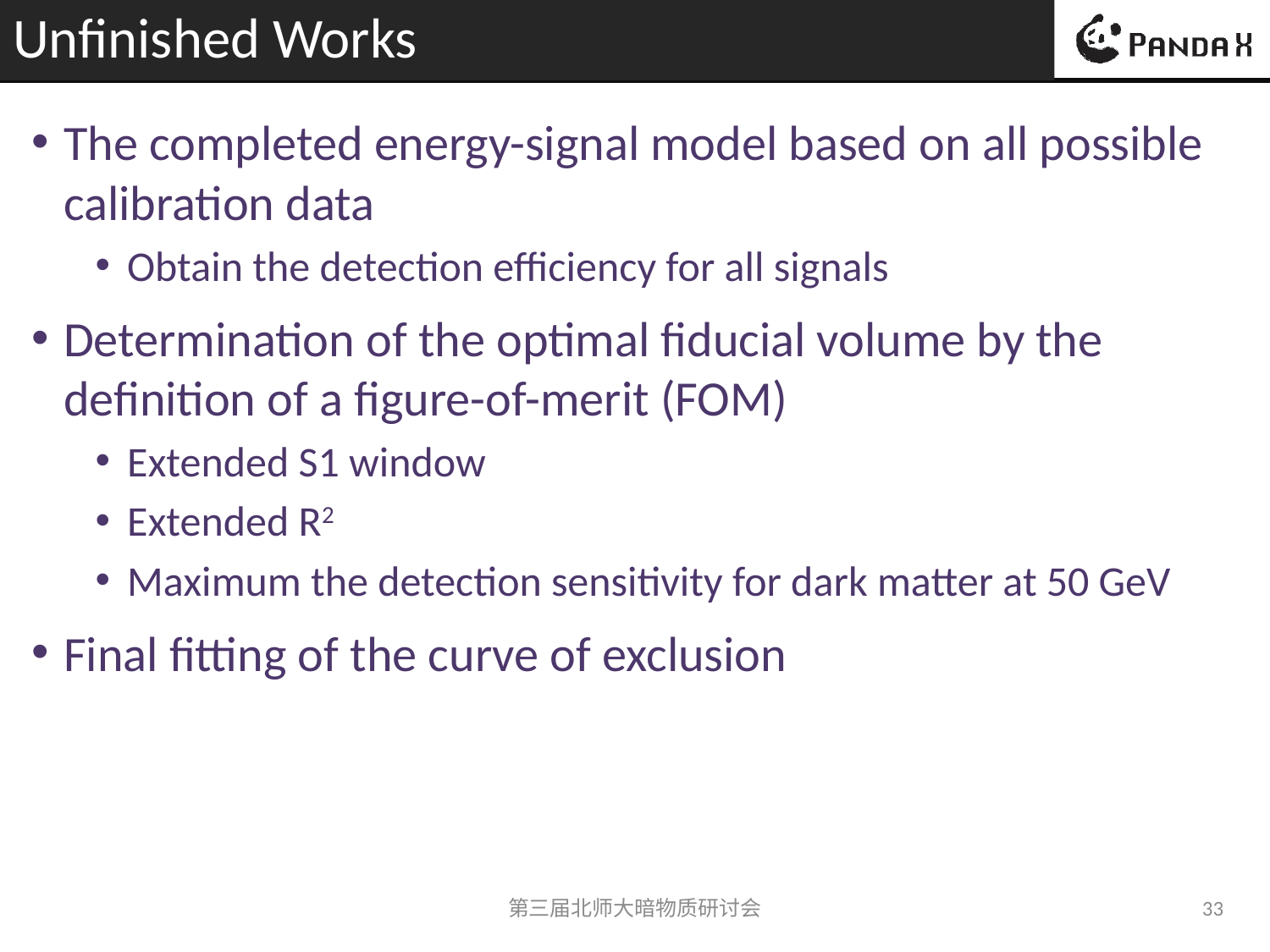

# Unfinished Works
The completed energy-signal model based on all possible calibration data
Obtain the detection efficiency for all signals
Determination of the optimal fiducial volume by the definition of a figure-of-merit (FOM)
Extended S1 window
Extended R2
Maximum the detection sensitivity for dark matter at 50 GeV
Final fitting of the curve of exclusion
第三届北师大暗物质研讨会
33